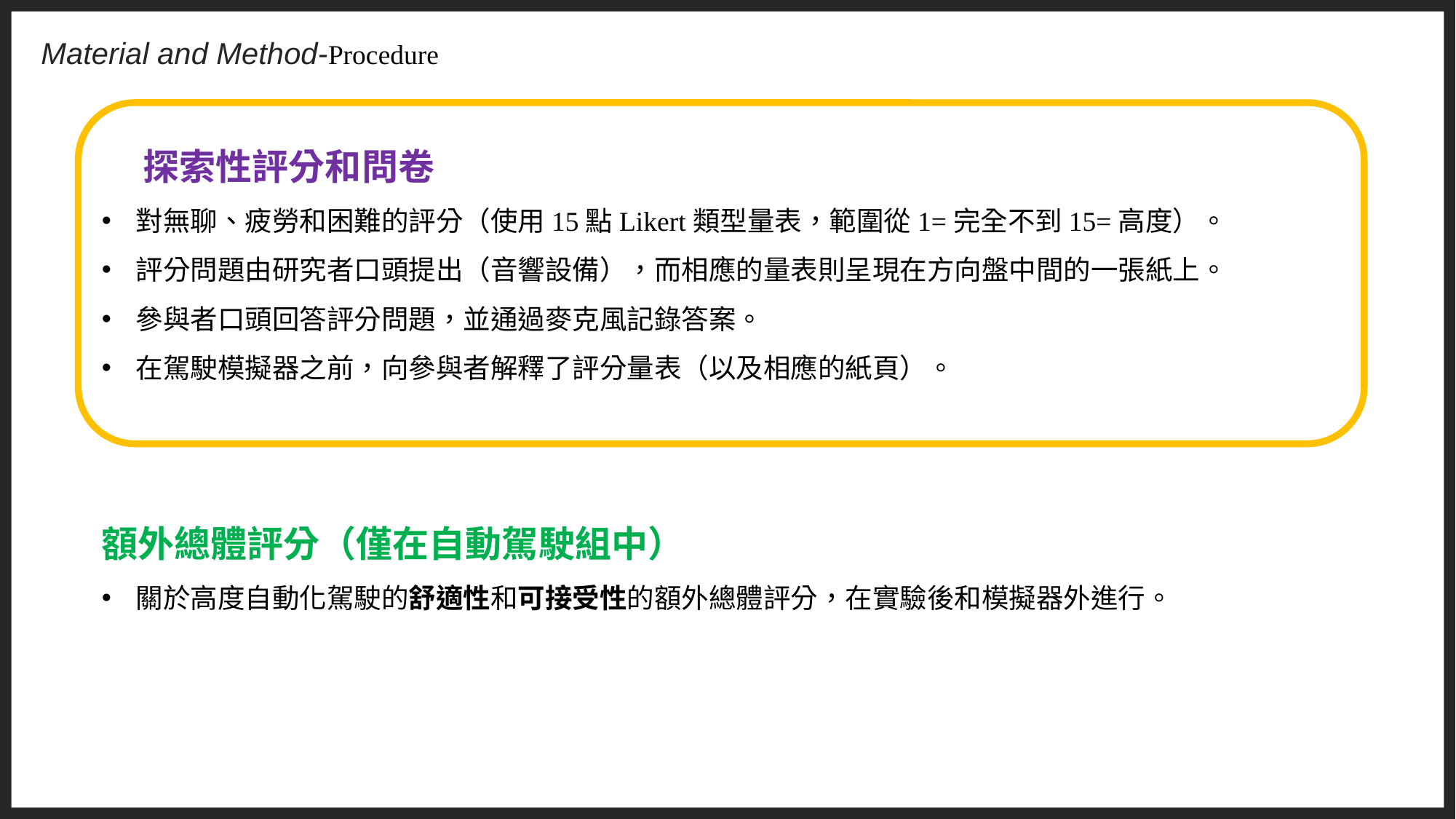

Material and Method-Procedure

    探索性評分和問卷
對無聊、疲勞和困難的評分（使用15點Likert類型量表，範圍從1=完全不到15=高度）。
評分問題由研究者口頭提出（音響設備），而相應的量表則呈現在方向盤中間的一張紙上。
參與者口頭回答評分問題，並通過麥克風記錄答案。
在駕駛模擬器之前，向參與者解釋了評分量表（以及相應的紙頁）。
額外總體評分（僅在自動駕駛組中）
關於高度自動化駕駛的舒適性和可接受性的額外總體評分，在實驗後和模擬器外進行。